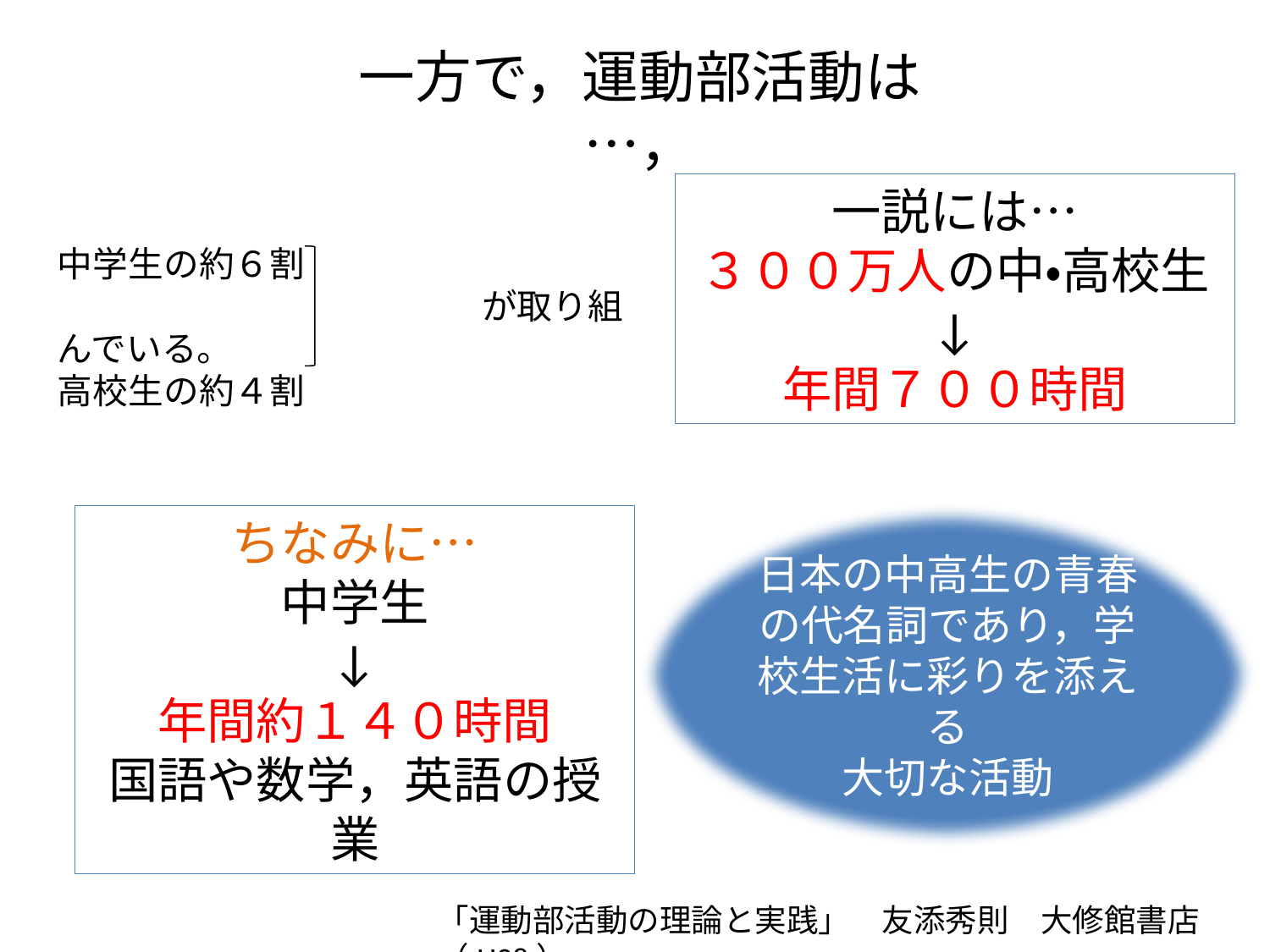

一方で，運動部活動は…，
一説には…
３００万人の中・高校生
↓
年間７００時間
中学生の約６割
　　　　　　　　　　　　が取り組んでいる。
高校生の約４割

日本の中高生の青春の代名詞であり，学校生活に彩りを添える
大切な活動
ちなみに…
中学生
↓
年間約１４０時間
国語や数学，英語の授業
「運動部活動の理論と実践」　友添秀則　大修館書店　（H28）